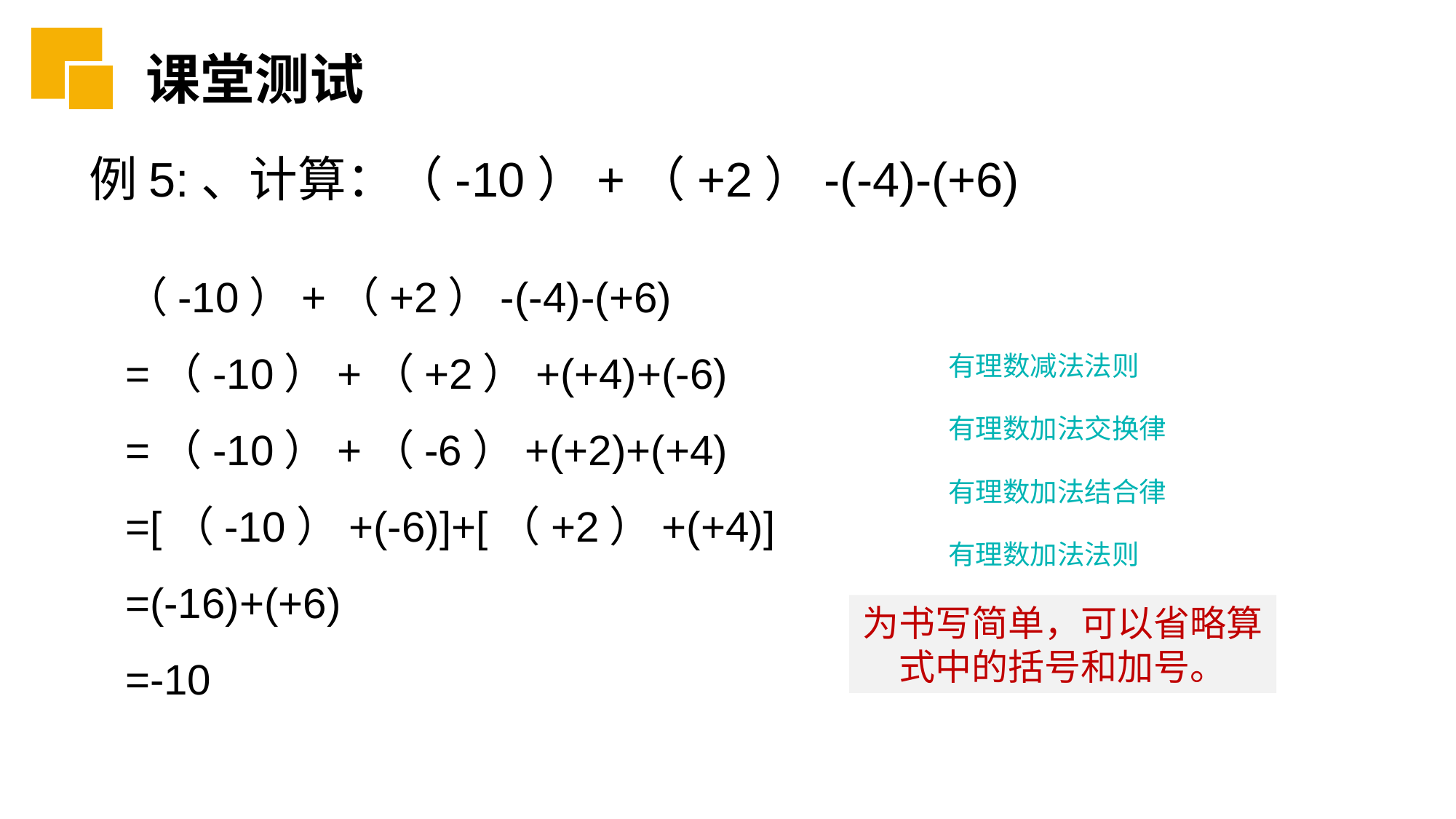

课堂测试
例5:、计算：（-10）+（+2）-(-4)-(+6)
（-10）+（+2）-(-4)-(+6)
=（-10）+（+2）+(+4)+(-6)
=（-10）+（-6）+(+2)+(+4)
=[（-10）+(-6)]+[（+2）+(+4)]
=(-16)+(+6)
=-10

有理数减法法则
有理数加法交换律
有理数加法结合律
有理数加法法则
为书写简单，可以省略算式中的括号和加号。